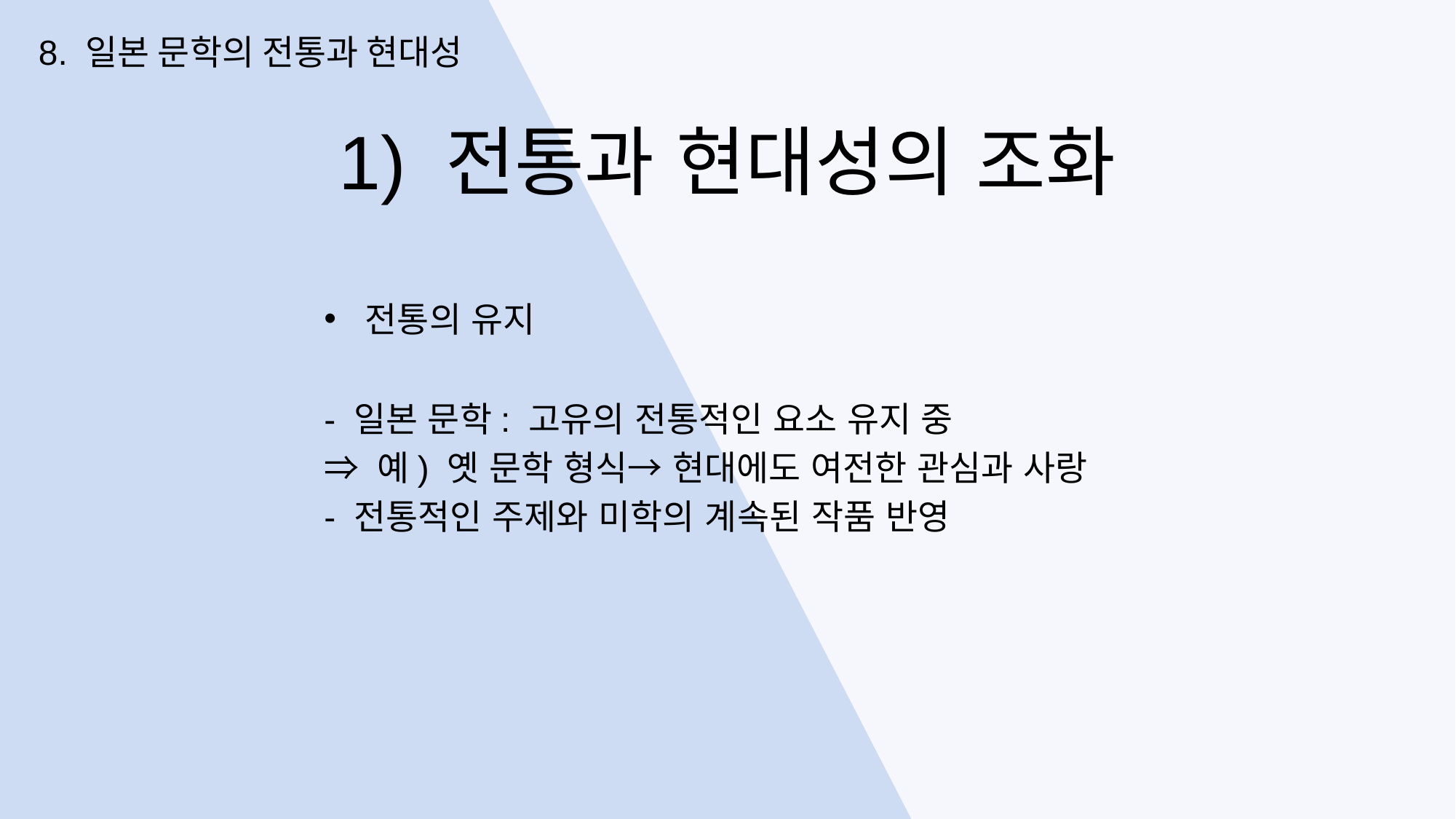

8. 일본 문학의 전통과 현대성
1) 전통과 현대성의 조화
전통의 유지

- 일본 문학: 고유의 전통적인 요소 유지 중
⇒ 예) 옛 문학 형식→ 현대에도 여전한 관심과 사랑
- 전통적인 주제와 미학의 계속된 작품 반영